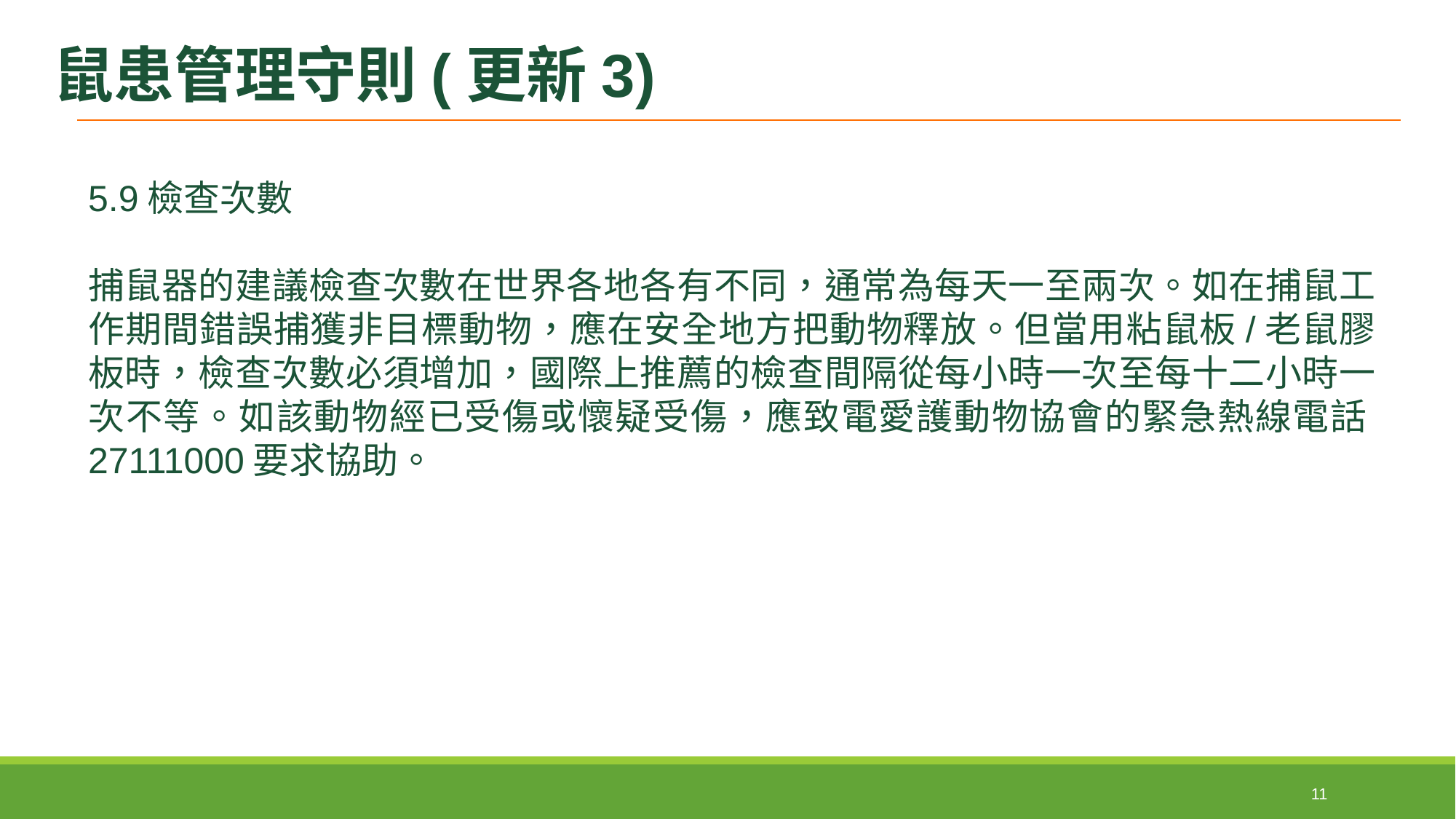

鼠患管理守則(更新3)
5.9檢查次數

捕鼠器的建議檢查次數在世界各地各有不同，通常為每天一至兩次。如在捕鼠工作期間錯誤捕獲非目標動物，應在安全地方把動物釋放。但當用粘鼠板/老鼠膠板時，檢查次數必須增加，國際上推薦的檢查間隔從每小時一次至每十二小時一次不等。如該動物經已受傷或懷疑受傷，應致電愛護動物協會的緊急熱線電話27111000要求協助。

11